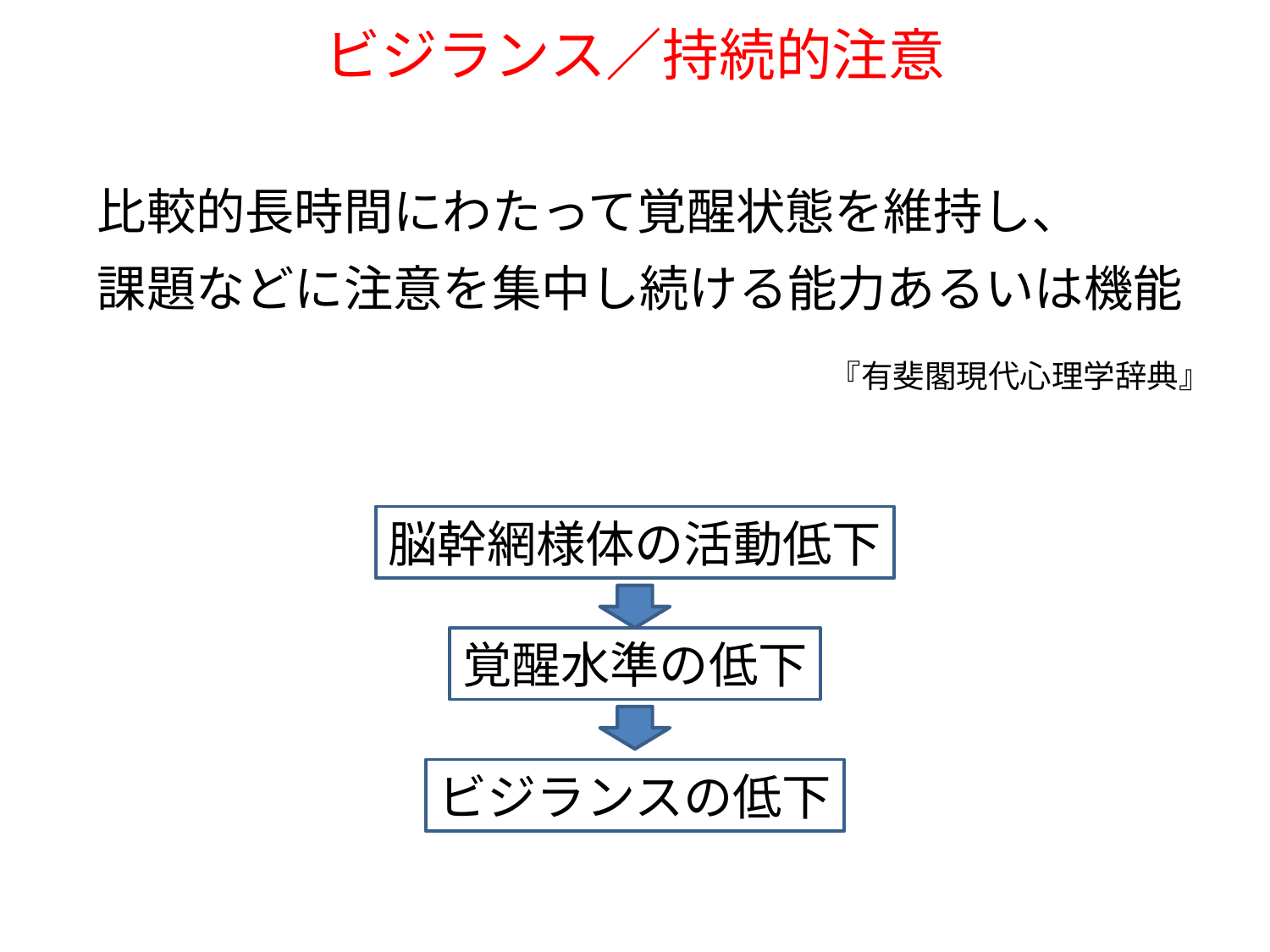

# ビジランス／持続的注意
比較的長時間にわたって覚醒状態を維持し、
課題などに注意を集中し続ける能力あるいは機能
『有斐閣現代心理学辞典』
脳幹網様体の活動低下

覚醒水準の低下

ビジランスの低下